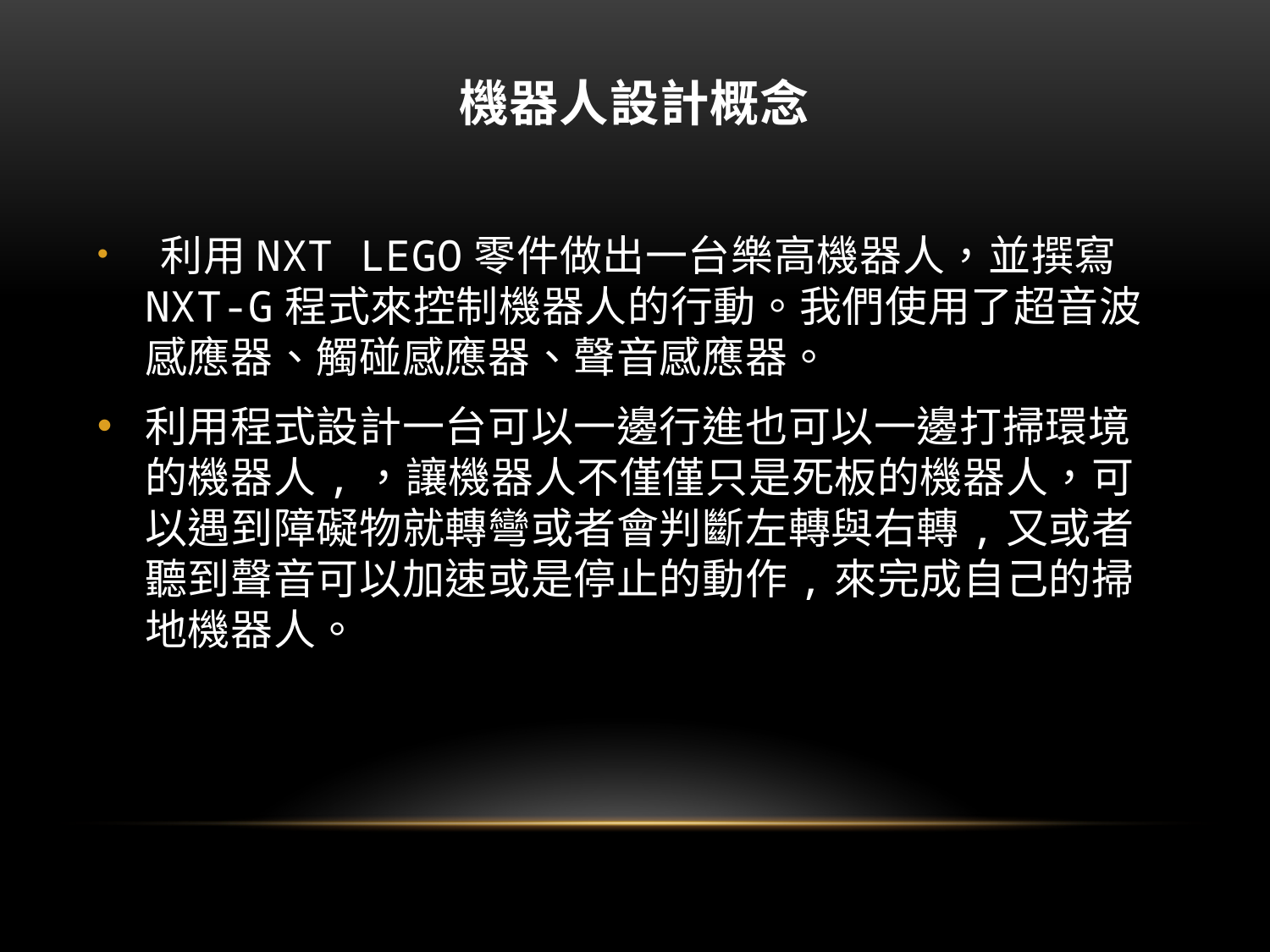

# 機器人設計概念
 利用NXT LEGO零件做出一台樂高機器人，並撰寫NXT-G程式來控制機器人的行動。我們使用了超音波感應器、觸碰感應器、聲音感應器。
利用程式設計一台可以一邊行進也可以一邊打掃環境的機器人,，讓機器人不僅僅只是死板的機器人，可以遇到障礙物就轉彎或者會判斷左轉與右轉,又或者聽到聲音可以加速或是停止的動作,來完成自己的掃地機器人。